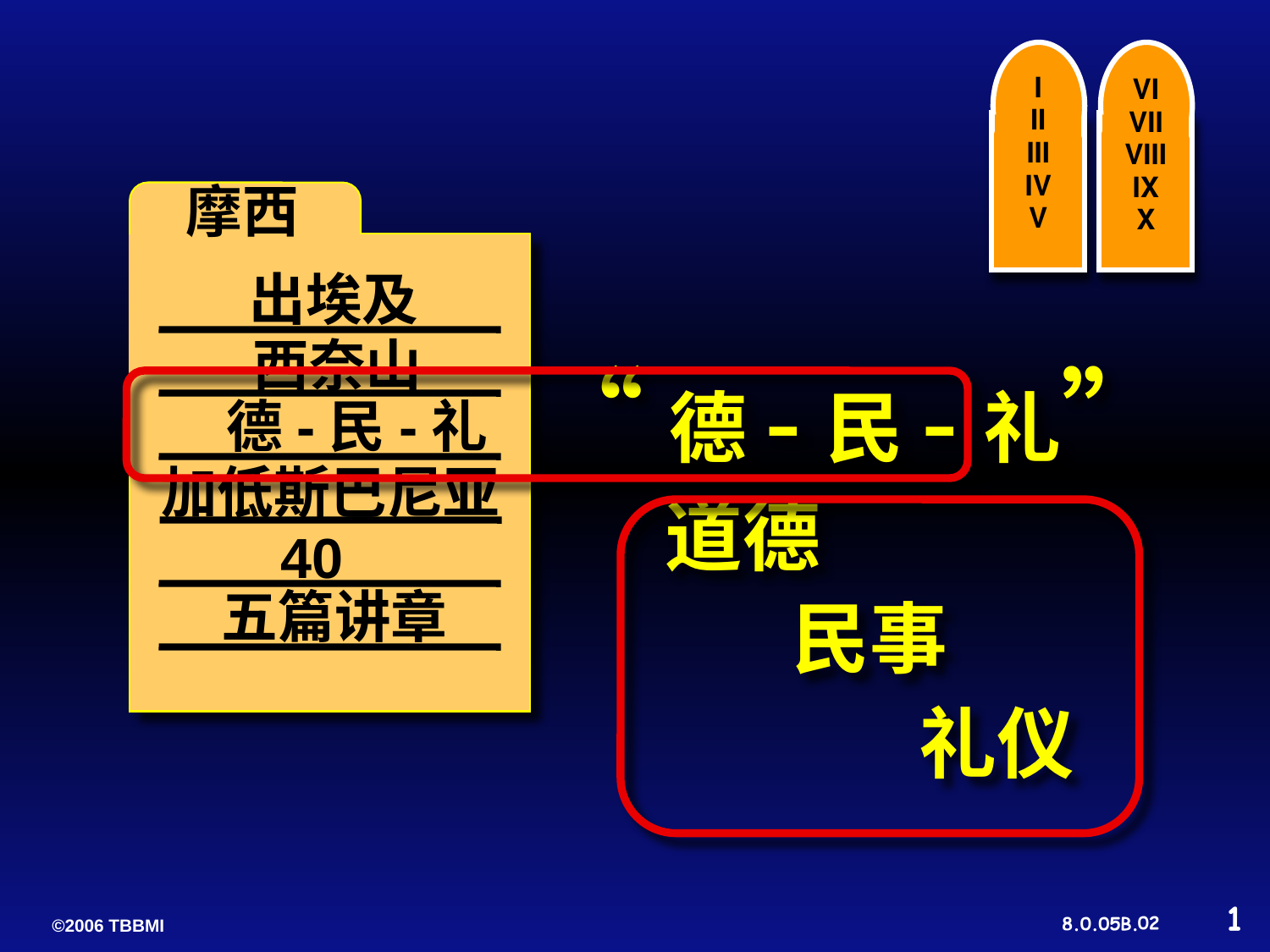

I
II
III
IV
V
VI
VII
VIII
IX
X

摩西

出埃及
西奈山

德-民-礼

加低斯巴尼亚

40

五篇讲章

“德-民-礼”

	道德
	 	民事
			礼仪

1
02